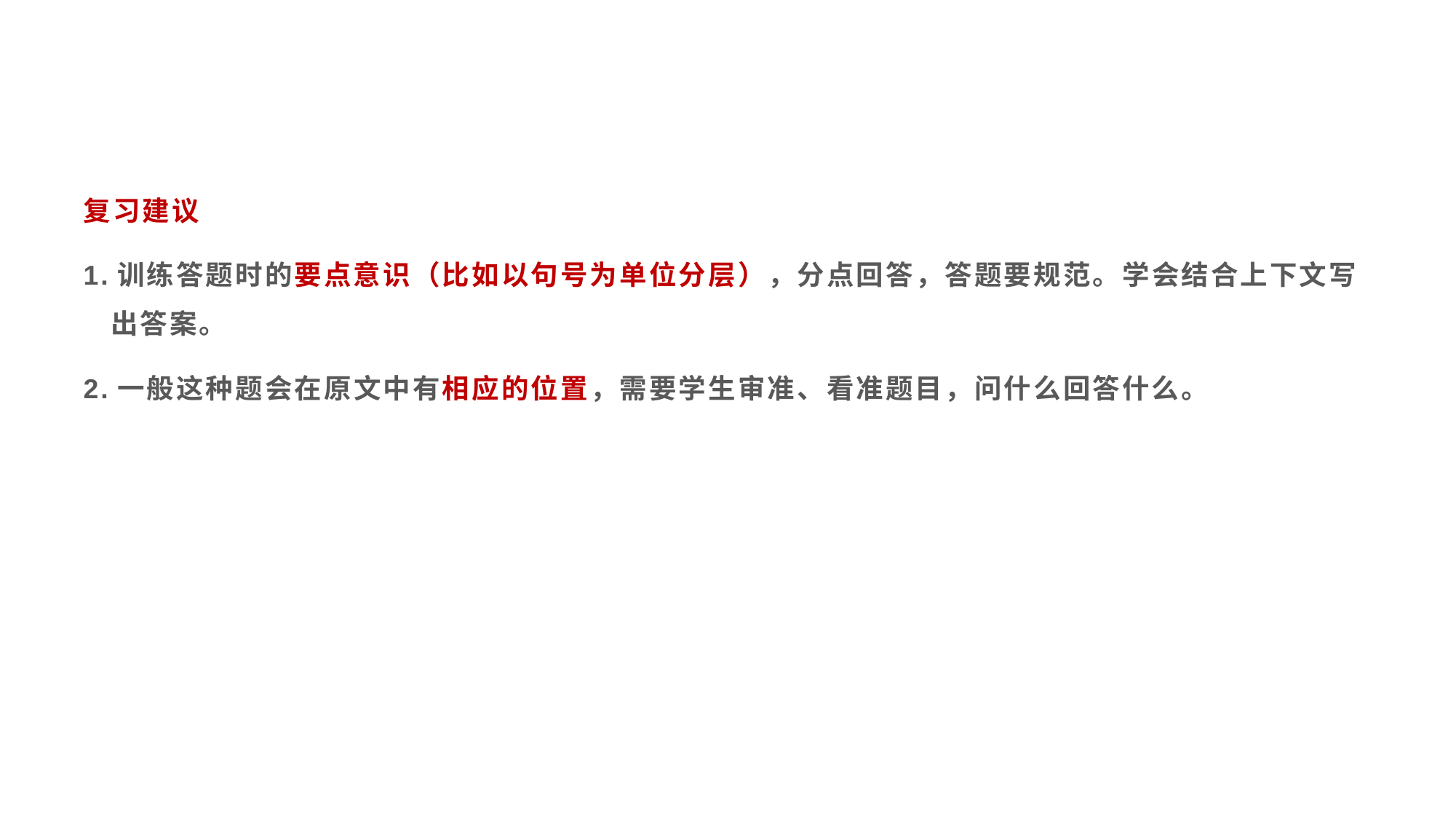

#
复习建议
1.训练答题时的要点意识（比如以句号为单位分层），分点回答，答题要规范。学会结合上下文写出答案。
2.一般这种题会在原文中有相应的位置，需要学生审准、看准题目，问什么回答什么。